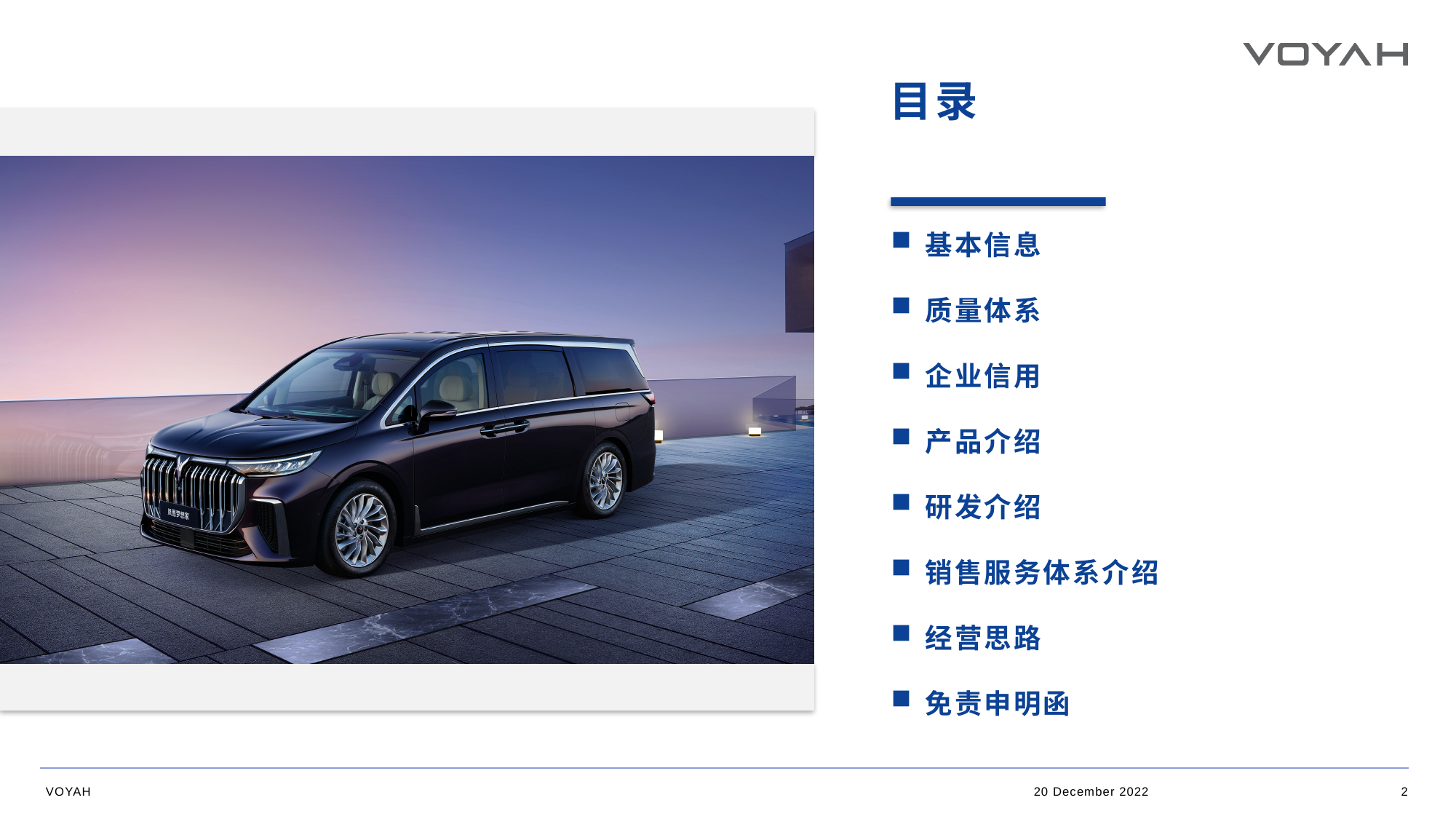

# 目录
基本信息
质量体系
企业信用
产品介绍
研发介绍
销售服务体系介绍
经营思路
免责申明函